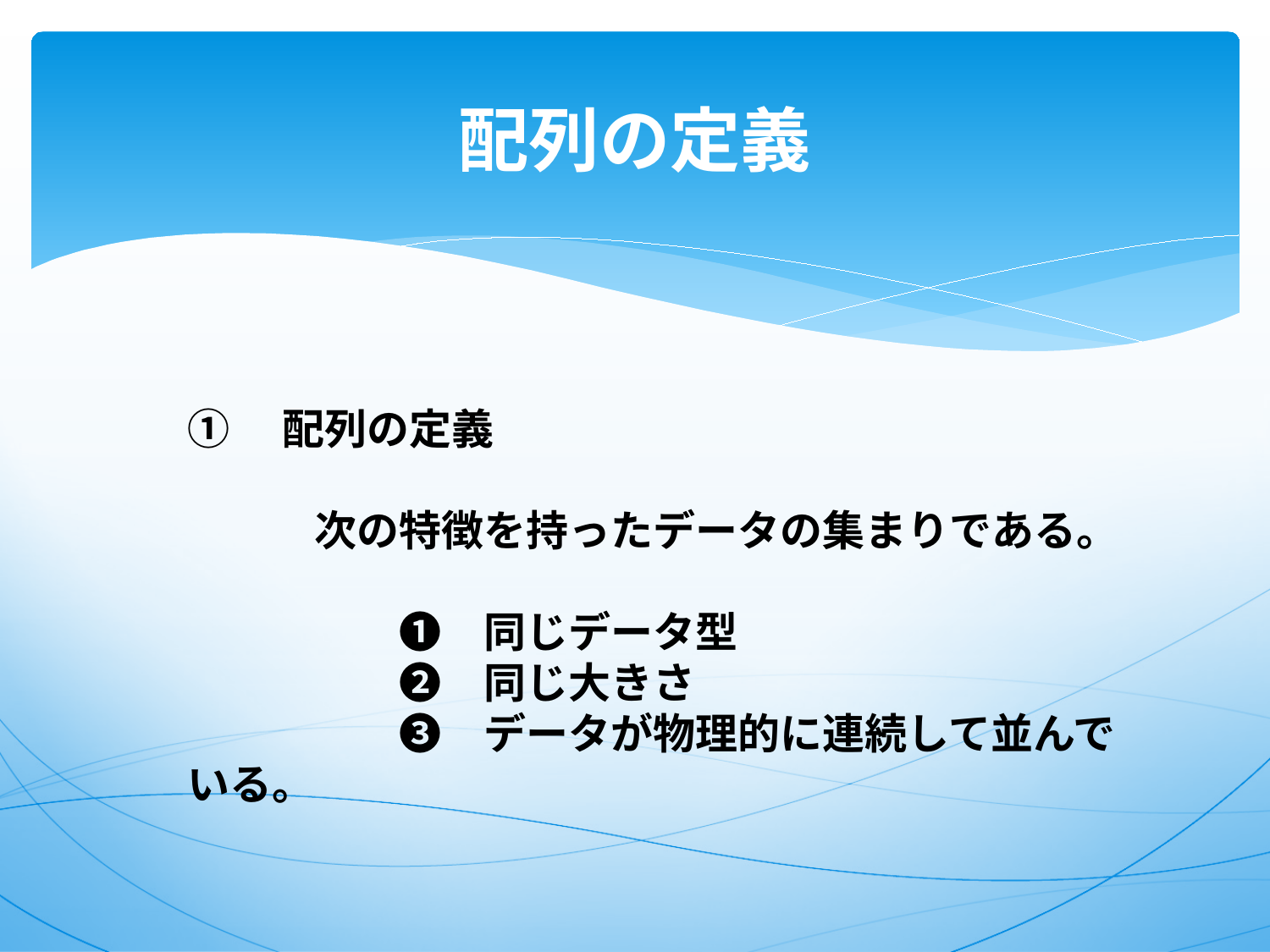

# 配列の定義
①　配列の定義

　　　次の特徴を持ったデータの集まりである。

　　　　　❶　同じデータ型
　　　　　❷　同じ大きさ
　　　　　❸　データが物理的に連続して並んでいる。